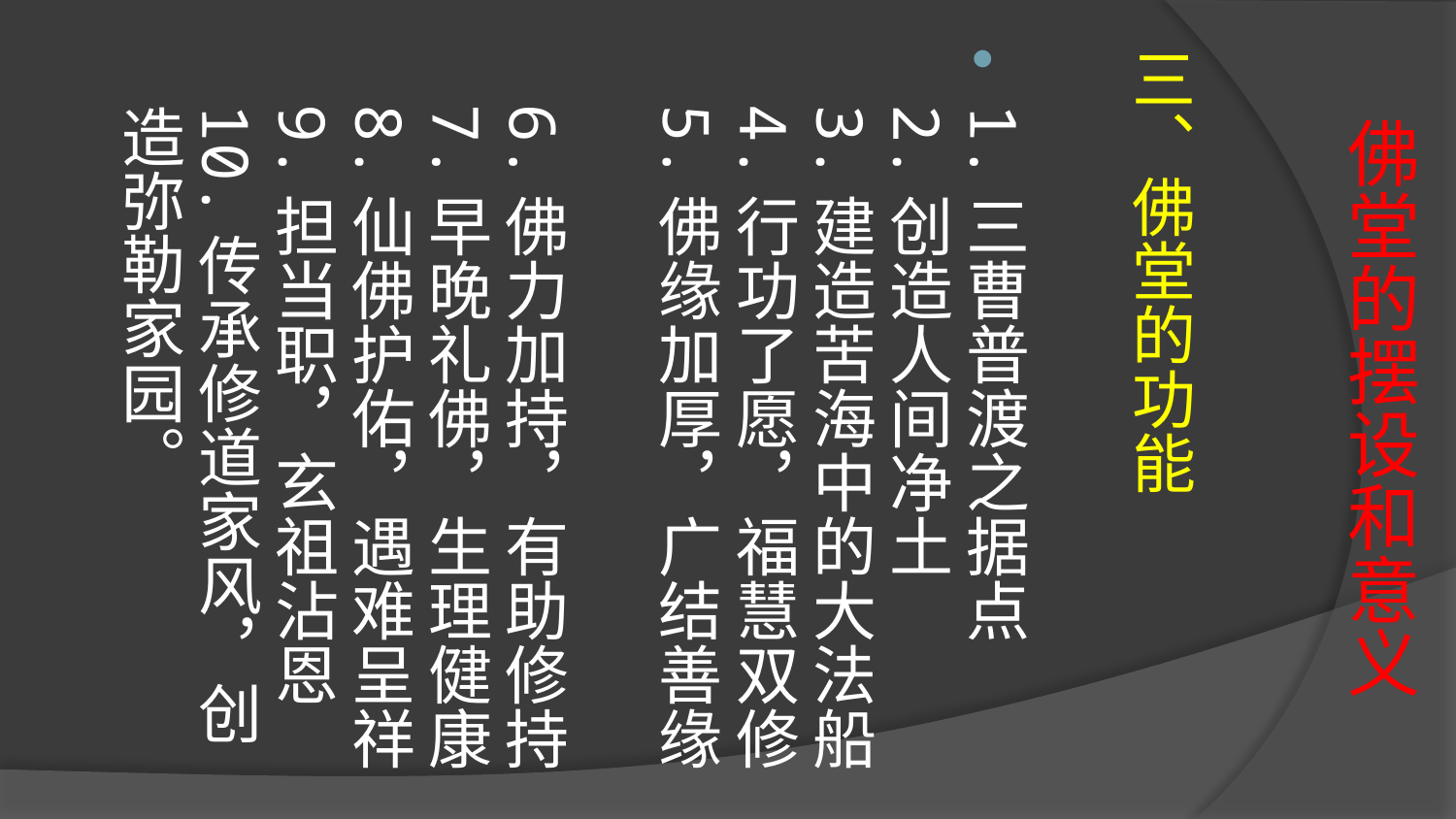

# 佛堂的摆设和意义
三、佛堂的功能
1.三曹普渡之据点
2.创造人间净土
3.建造苦海中的大法船
4.行功了愿，福慧双修
5.佛缘加厚，广结善缘
6.佛力加持，有助修持
7.早晚礼佛，生理健康
8.仙佛护佑，遇难呈祥
9.担当职，玄祖沾恩
10.传承修道家风，创造弥勒家园。